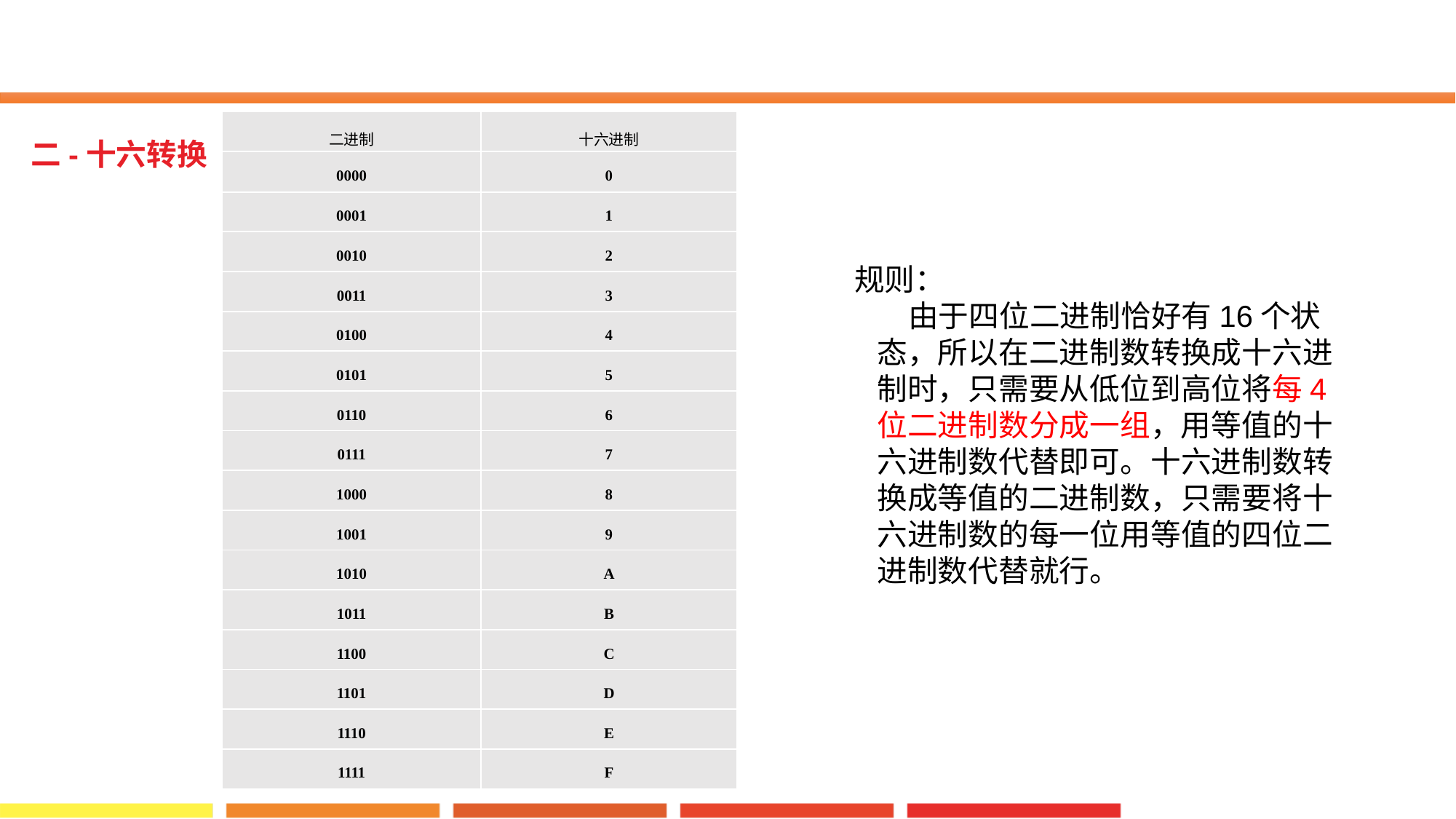

| 二进制 |
| --- |
| 0000 |
| 0001 |
| 0010 |
| 0011 |
| 0100 |
| 0101 |
| 0110 |
| 0111 |
| 1000 |
| 1001 |
| 1010 |
| 1011 |
| 1100 |
| 1101 |
| 1110 |
| 1111 |
| 十六进制 |
| --- |
| 0 |
| 1 |
| 2 |
| 3 |
| 4 |
| 5 |
| 6 |
| 7 |
| 8 |
| 9 |
| A |
| B |
| C |
| D |
| E |
| F |
二-十六转换
     规则：
             由于四位二进制恰好有16个状态，所以在二进制数转换成十六进制时，只需要从低位到高位将每4位二进制数分成一组，用等值的十六进制数代替即可。十六进制数转换成等值的二进制数，只需要将十六进制数的每一位用等值的四位二进制数代替就行。